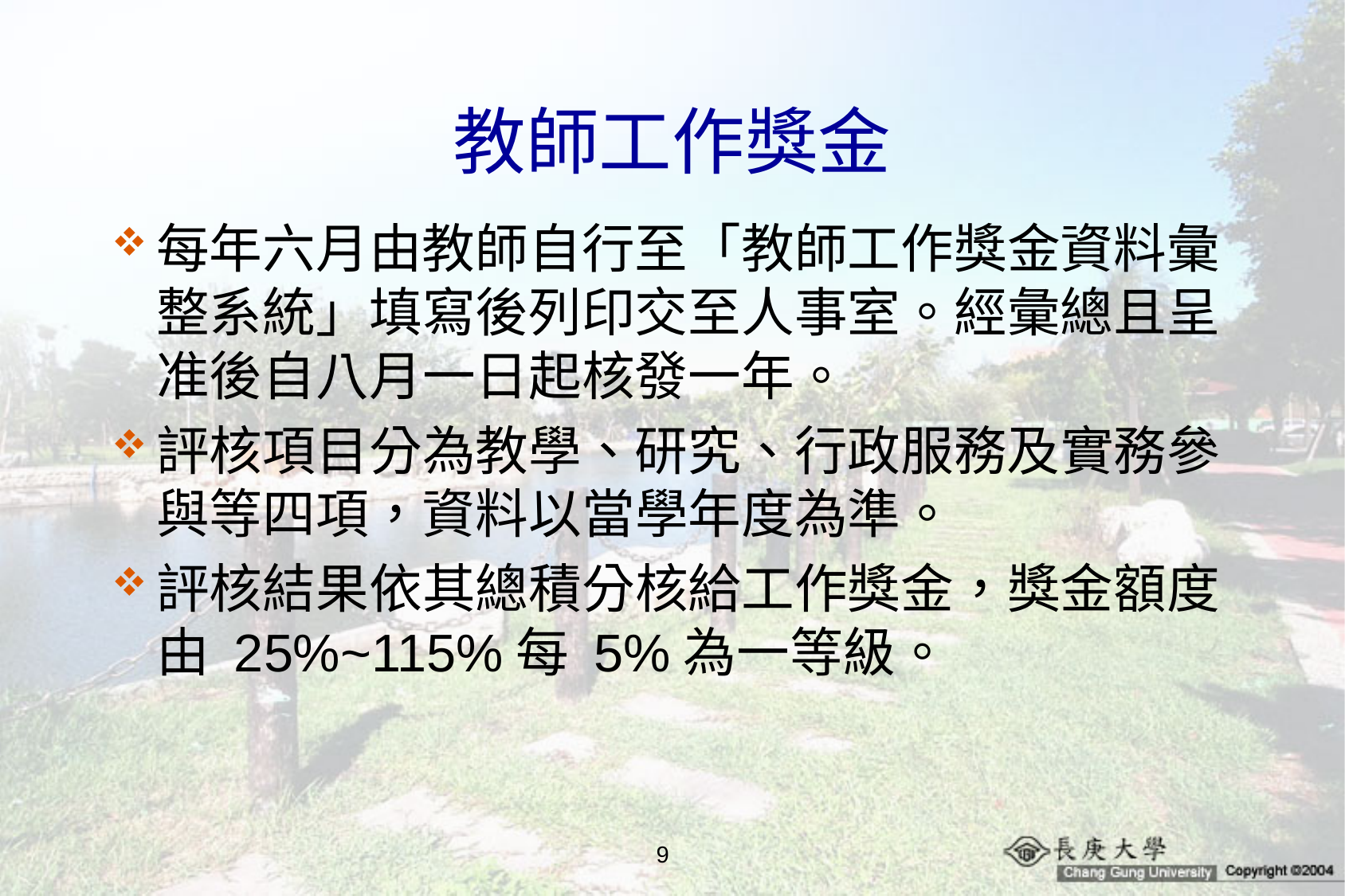

# 教師工作獎金
每年六月由教師自行至「教師工作獎金資料彙整系統」填寫後列印交至人事室。經彙總且呈准後自八月一日起核發一年。
評核項目分為教學、研究、行政服務及實務參與等四項，資料以當學年度為準。
評核結果依其總積分核給工作獎金，獎金額度由 25%~115%每 5%為一等級。

9